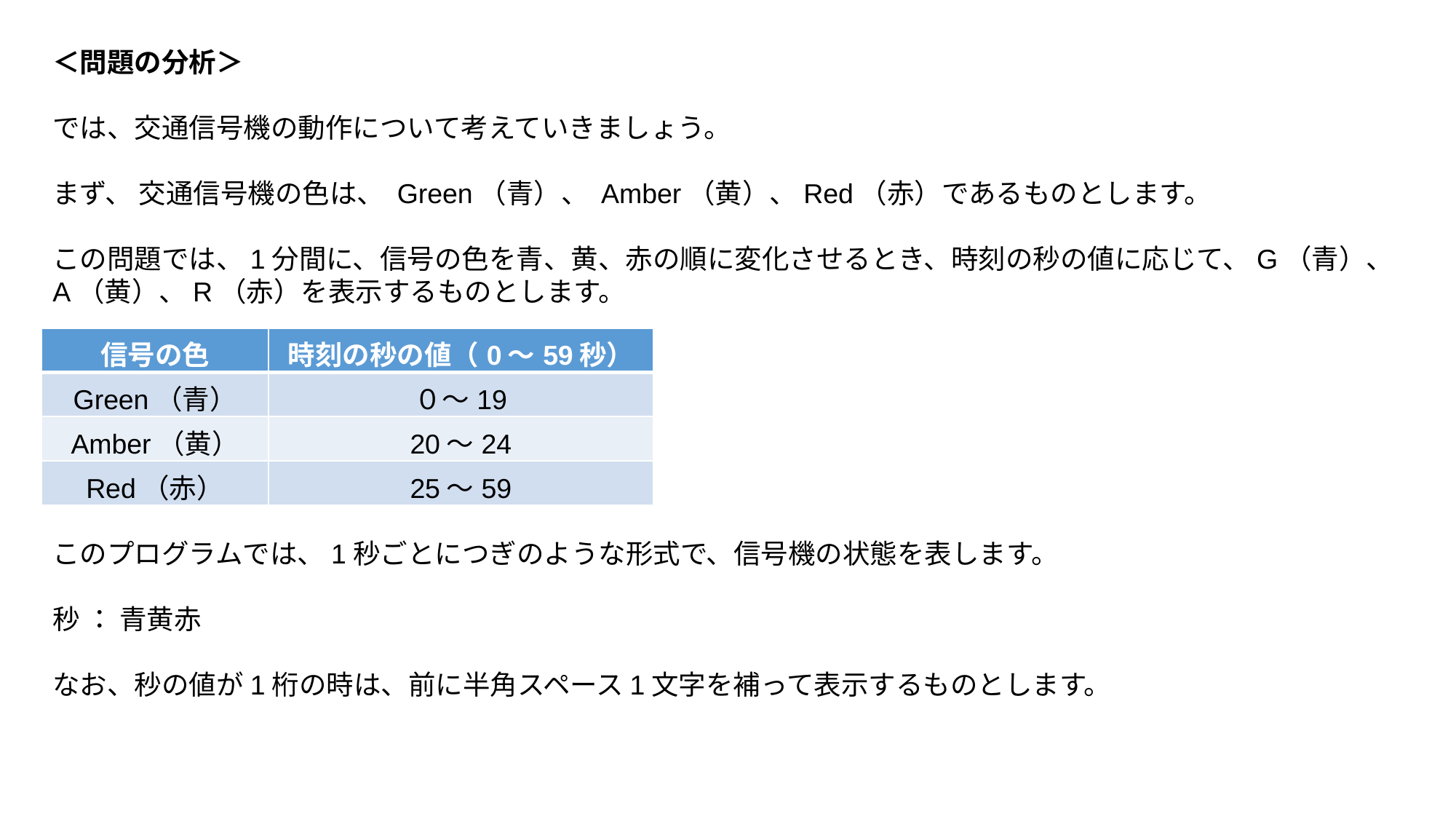

＜問題の分析＞

では、交通信号機の動作について考えていきましょう。

まず、 交通信号機の色は、 Green（青）、 Amber（黄）、Red（赤）であるものとします。

この問題では、1分間に、信号の色を青、黄、赤の順に変化させるとき、時刻の秒の値に応じて、G（青）、A（黄）、R（赤）を表示するものとします。

このプログラムでは、1秒ごとにつぎのような形式で、信号機の状態を表します。

秒 ： 青黄赤

なお、秒の値が1桁の時は、前に半角スペース1文字を補って表示するものとします。

| 信号の色 | 時刻の秒の値（0～59秒） |
| --- | --- |
| Green（青） | ０～19 |
| Amber（黄） | 20～24 |
| Red（赤） | 25～59 |